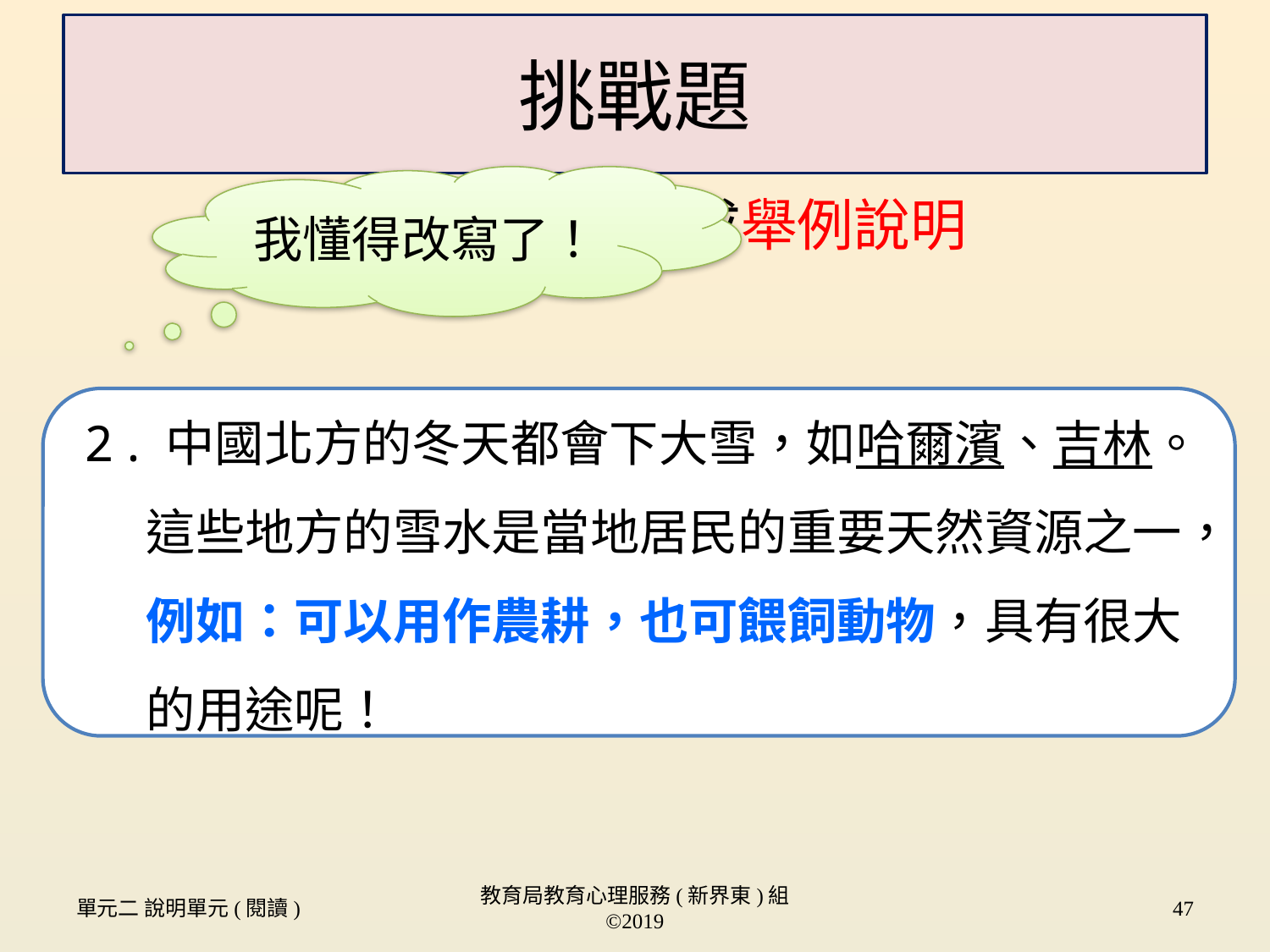

# 挑戰題
我懂得改寫了！
把以下文字改寫成舉例說明
2.中國北方的冬天都會下大雪，如哈爾濱、吉林。這些地方的雪水是當地居民的重要天然資源之一，例如：可以用作農耕，也可餵飼動物，具有很大的用途呢！

單元二 說明單元(閱讀)
教育局教育心理服務(新界東)組 ©2019
47